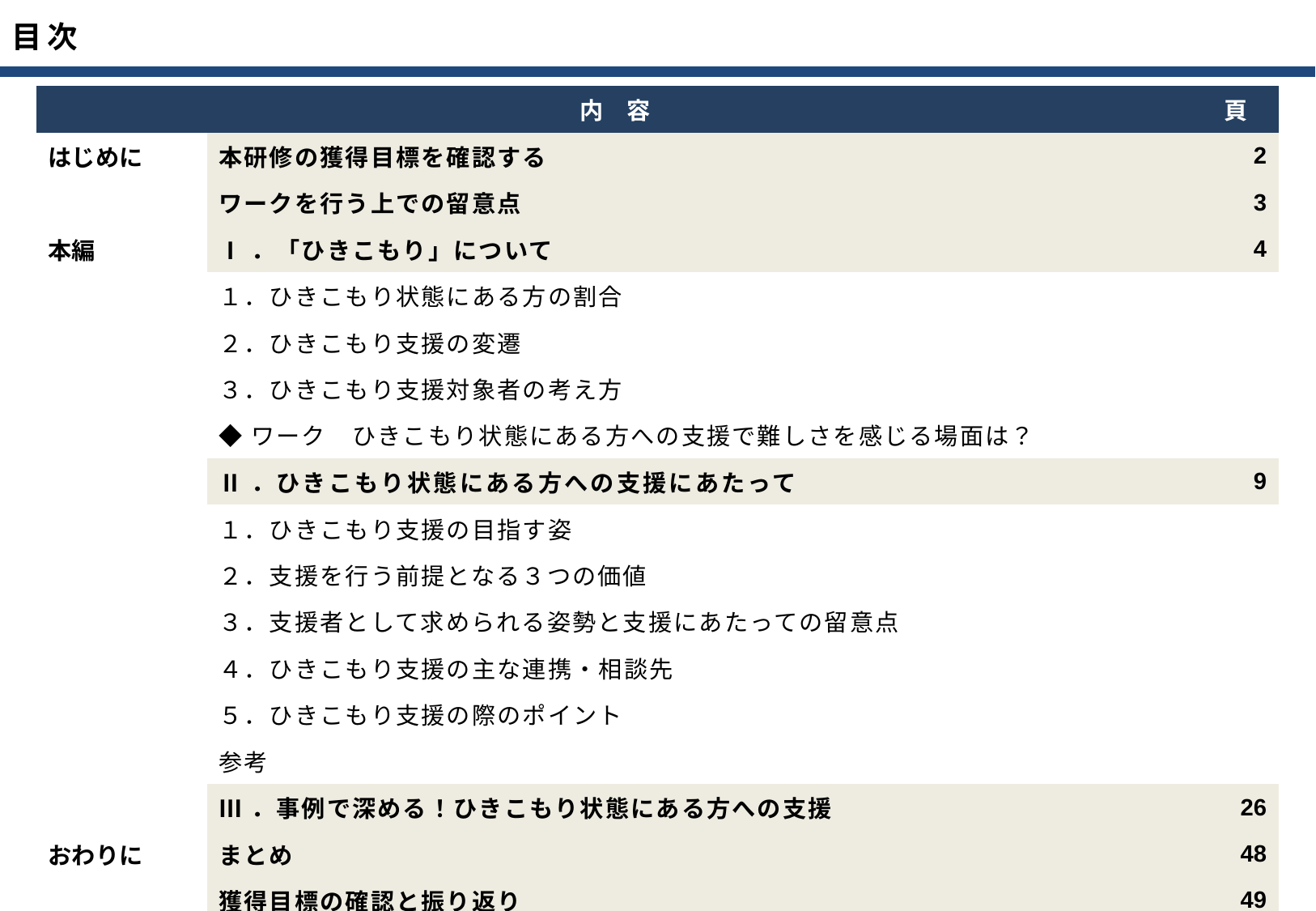

| 内　容 |  | 頁 |
| --- | --- | --- |
| はじめに | 本研修の獲得目標を確認する | 2 |
|  | ワークを行う上での留意点 | 3 |
| 本編 | Ⅰ．「ひきこもり」について | 4 |
|  | １．ひきこもり状態にある方の割合 |  |
|  | ２．ひきこもり支援の変遷 |  |
|  | ３．ひきこもり支援対象者の考え方 |  |
|  | ◆ワーク　ひきこもり状態にある方への支援で難しさを感じる場面は？ |  |
|  | Ⅱ．ひきこもり状態にある方への支援にあたって | 9 |
|  | １．ひきこもり支援の目指す姿 |  |
|  | ２．支援を行う前提となる３つの価値 |  |
|  | ３．支援者として求められる姿勢と支援にあたっての留意点 |  |
|  | ４．ひきこもり支援の主な連携・相談先 |  |
|  | ５．ひきこもり支援の際のポイント |  |
|  | 参考 |  |
|  | Ⅲ．事例で深める！ひきこもり状態にある方への支援 | 26 |
| おわりに | まとめ | 48 |
|  | 獲得目標の確認と振り返り | 49 |
|  | 出典・参考図書・文献 | 50 |